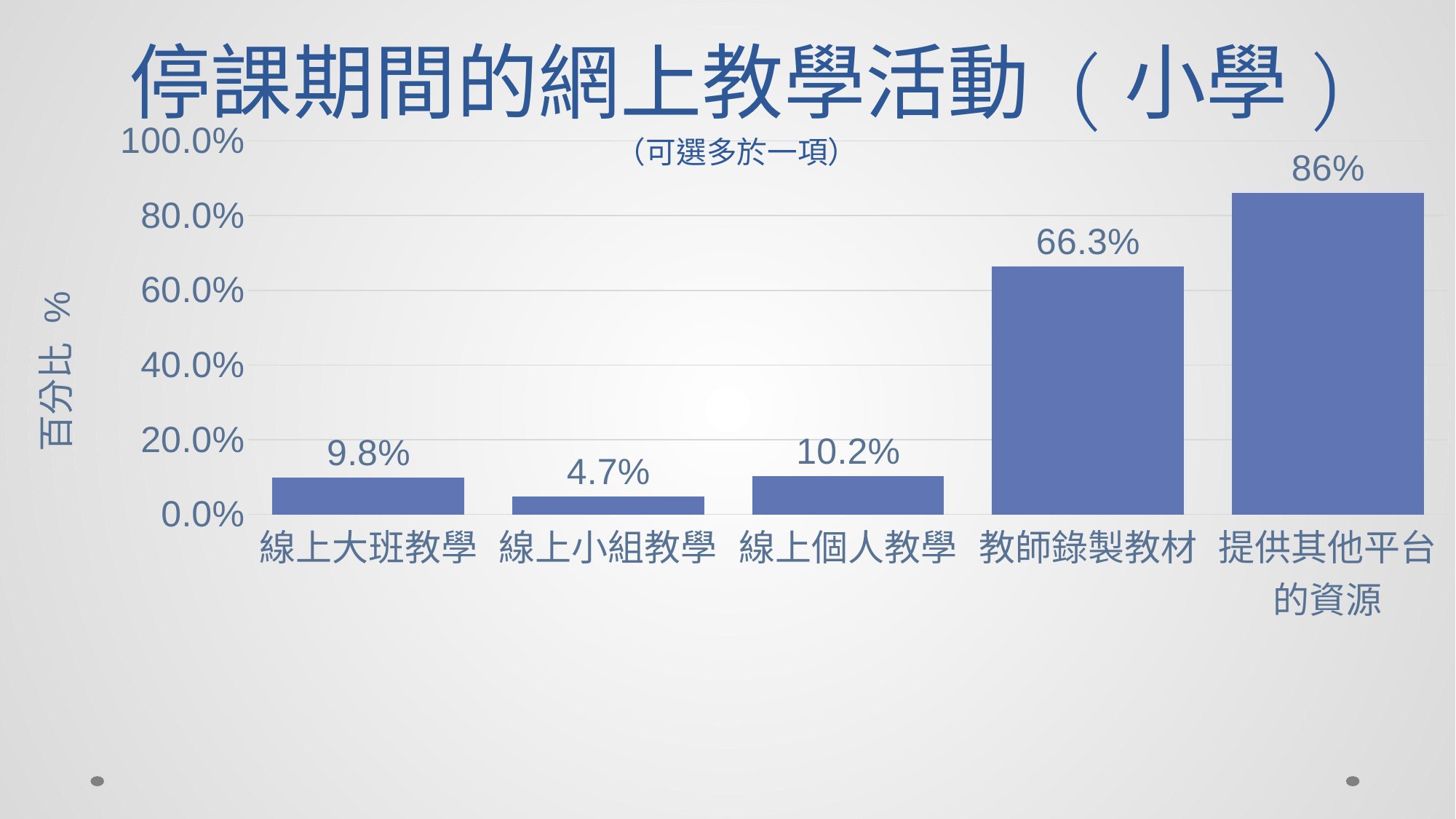

# 停課期間的網上教學活動 (小學)
（可選多於一項）

### Chart

| Category |  |
|---|---|
| 線上大班教學 | 0.098 |
| 線上小組教學 | 0.047 |
| 線上個人教學 | 0.102 |
| 教師錄製教材 | 0.663 |
| 提供其他平台的資源 | 0.86 |